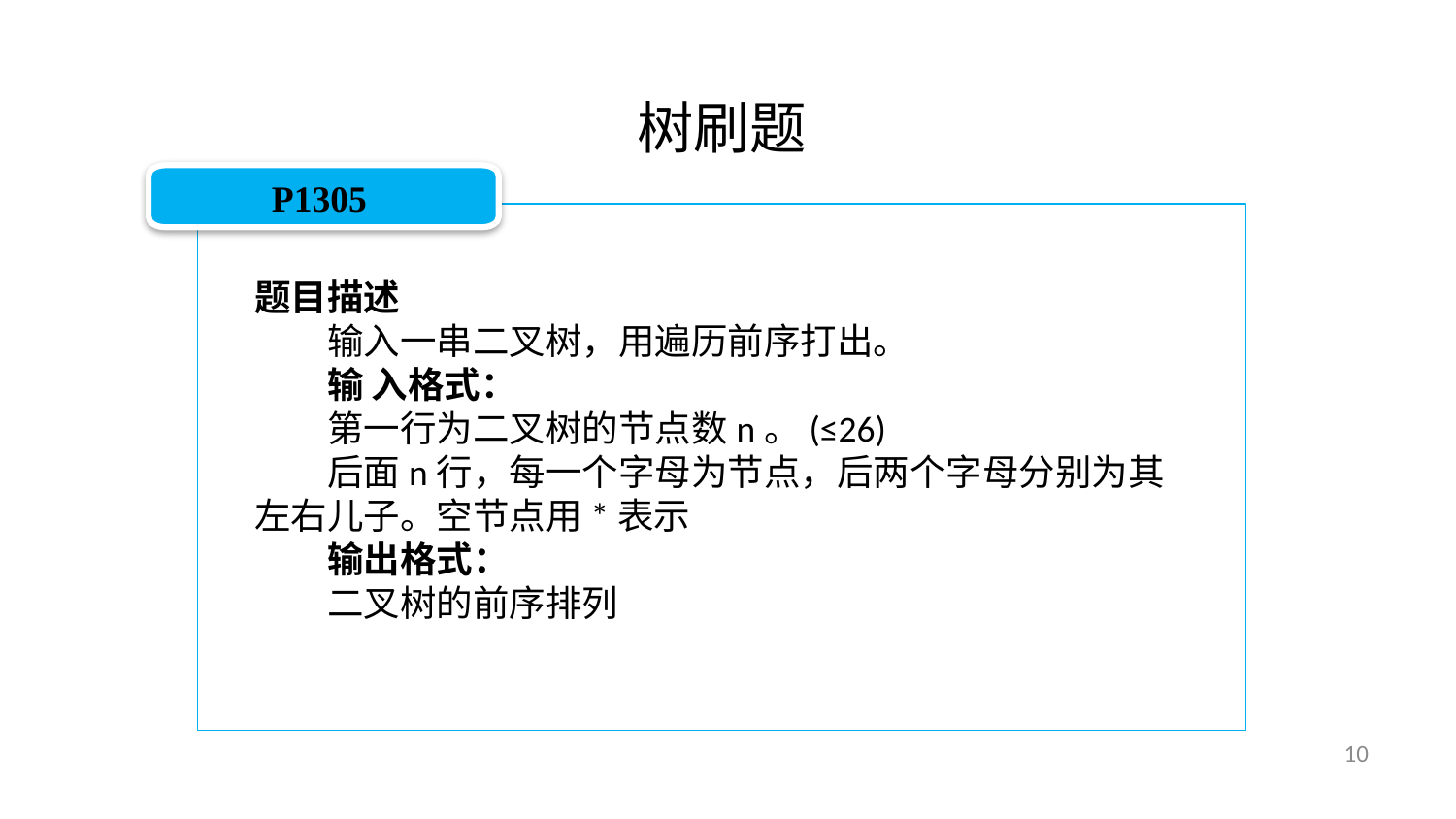

树刷题

P1305
题目描述
输入一串二叉树，用遍历前序打出。
输 入格式：
第一行为二叉树的节点数n。(≤26)
后面n行，每一个字母为节点，后两个字母分别为其左右儿子。空节点用*表示
输出格式：
二叉树的前序排列

10